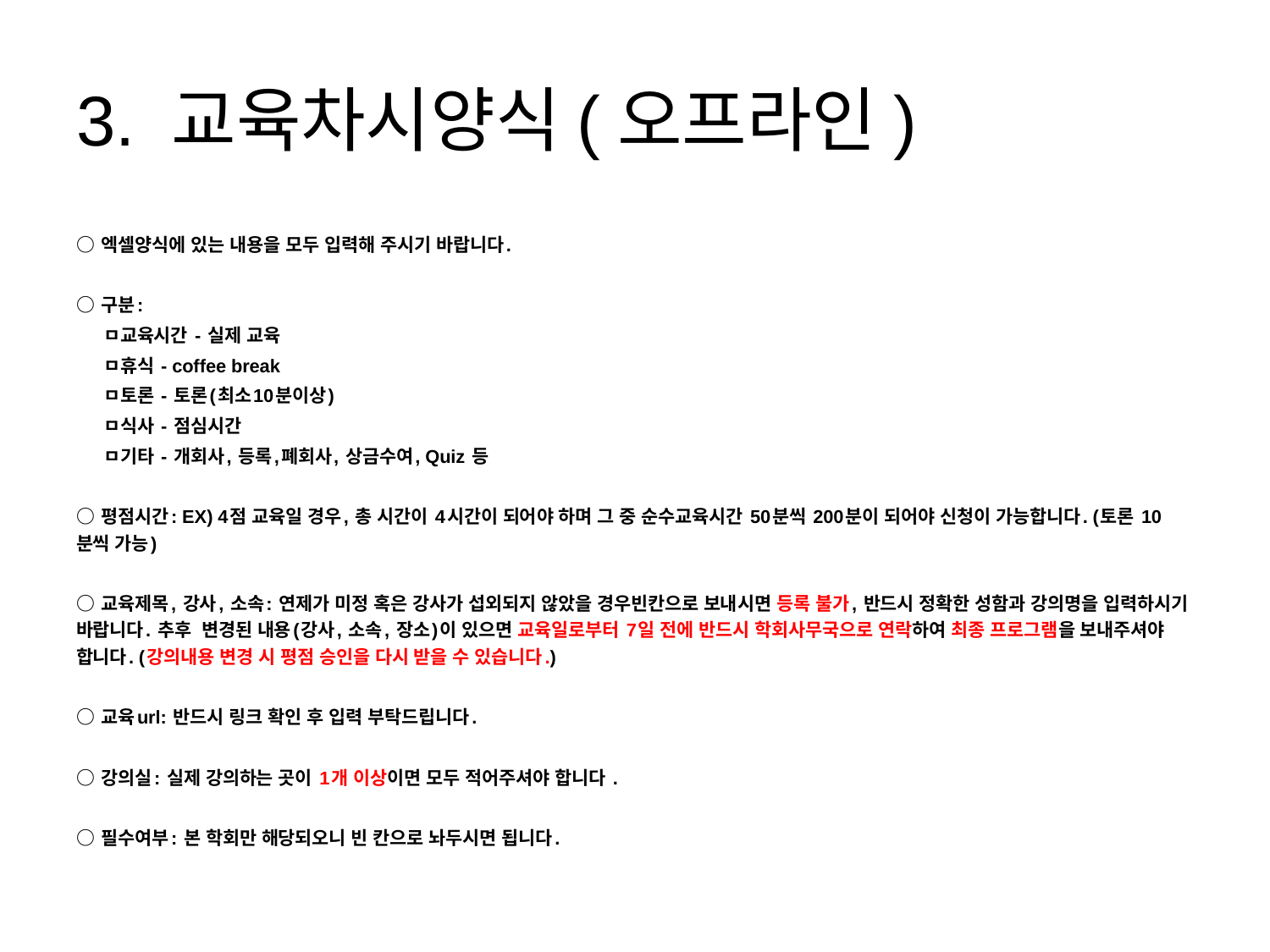

# 3. 교육차시양식(오프라인)
○ 엑셀양식에 있는 내용을 모두 입력해 주시기 바랍니다.

○ 구분:
     ㅁ교육시간 - 실제 교육
     ㅁ휴식 - coffee break
     ㅁ토론 - 토론(최소10분이상)
     ㅁ식사 - 점심시간
     ㅁ기타 - 개회사, 등록,폐회사, 상금수여, Quiz 등

○ 평점시간: EX) 4점 교육일 경우, 총 시간이 4시간이 되어야 하며 그 중 순수교육시간 50분씩 200분이 되어야 신청이 가능합니다. (토론 10분씩 가능)

○ 교육제목, 강사, 소속: 연제가 미정 혹은 강사가 섭외되지 않았을 경우빈칸으로 보내시면 등록 불가, 반드시 정확한 성함과 강의명을 입력하시기 바랍니다. 추후  변경된 내용(강사, 소속, 장소)이 있으면 교육일로부터 7일 전에 반드시 학회사무국으로 연락하여 최종 프로그램을 보내주셔야 합니다. (강의내용 변경 시 평점 승인을 다시 받을 수 있습니다.)

○ 교육url: 반드시 링크 확인 후 입력 부탁드립니다.

○ 강의실: 실제 강의하는 곳이 1개 이상이면 모두 적어주셔야 합니다 .

○ 필수여부: 본 학회만 해당되오니 빈 칸으로 놔두시면 됩니다.